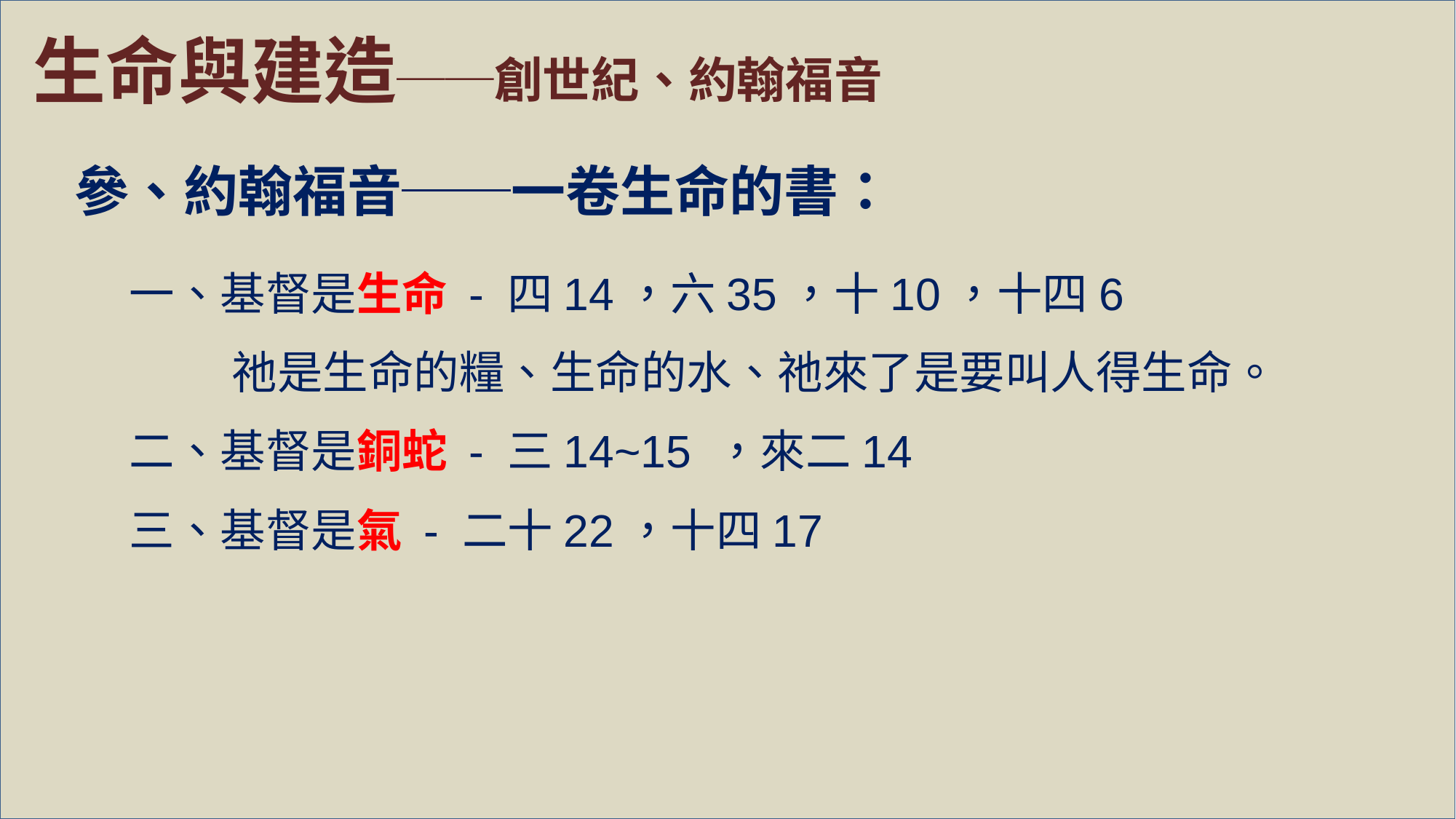

生命與建造──創世紀、約翰福音

參、約翰福音──一卷生命的書：
一、基督是生命 - 四14，六35，十10，十四6
         祂是生命的糧、生命的水、祂來了是要叫人得生命。
二、基督是銅蛇 - 三14~15 ，來二14
三、基督是氣 - 二十22，十四17